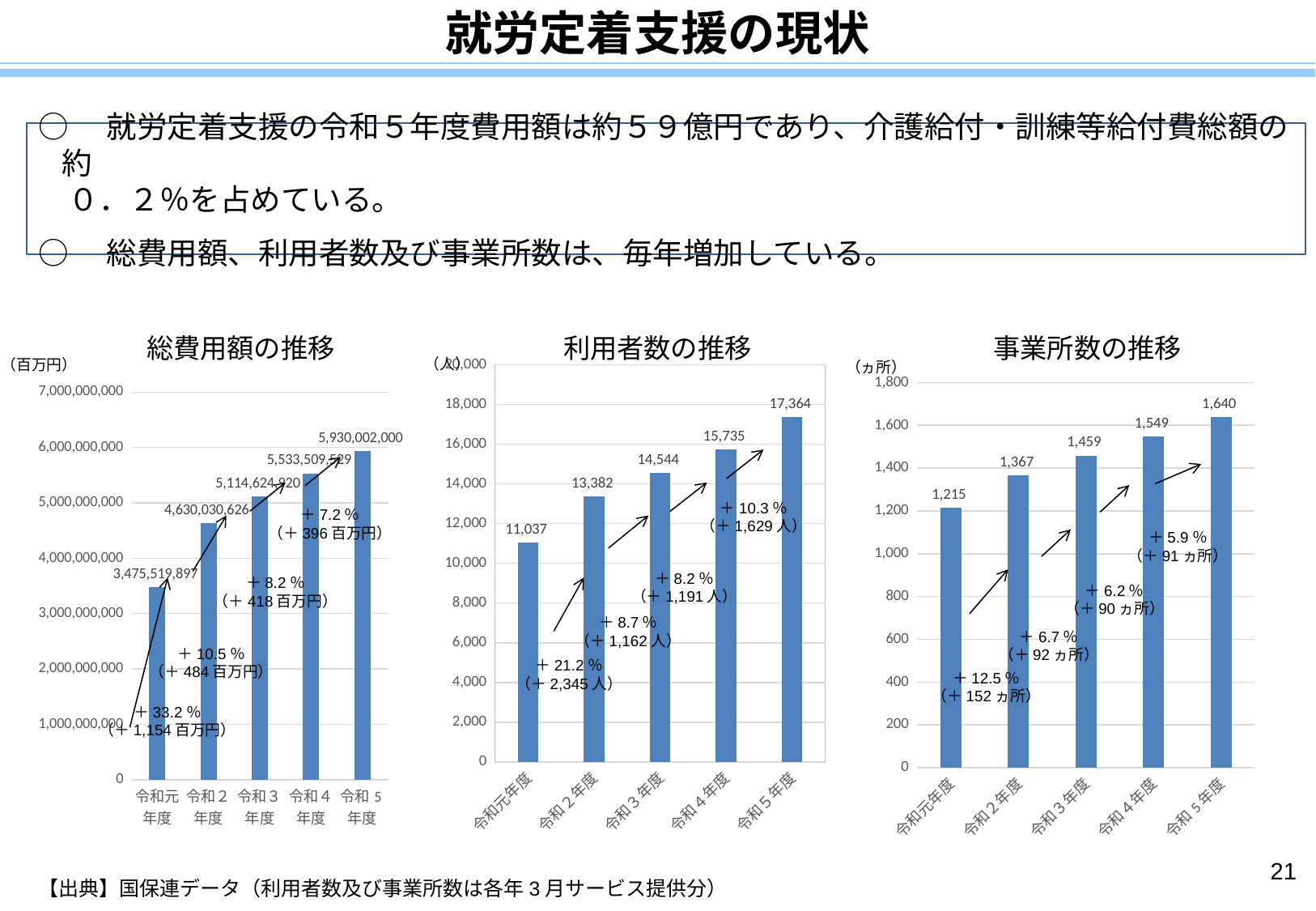

就労定着支援の現状
○　就労定着支援の令和５年度費用額は約５９億円であり、介護給付・訓練等給付費総額の約
　０．２％を占めている。

○　総費用額、利用者数及び事業所数は、毎年増加している。
事業所数の推移
利用者数の推移
総費用額の推移
（人）
（ヵ所）
（百万円）

### Chart

| Category |  |
|---|---|
| 令和元年度 | 11037.0 |
| 令和２年度 | 13382.0 |
| 令和３年度 | 14544.0 |
| 令和４年度 | 15735.0 |
| 令和５年度 | 17364.0 |

### Chart

| Category |  |
|---|---|
| 令和元年度 | 1215.0 |
| 令和２年度 | 1367.0 |
| 令和３年度 | 1459.0 |
| 令和４年度 | 1549.0 |
| 令和5年度 | 1640.0 |

### Chart

| Category |  |
|---|---|
| 令和元年度 | 3475519897.0 |
| 令和２年度 | 4630030626.0 |
| 令和３年度 | 5114624920.0 |
| 令和４年度 | 5533509529.0 |
| 令和5年度 | 5930002000.0 |
＋10.3％
（＋1,629人）
＋7.2％
（＋396百万円）
＋5.9％
（＋91ヵ所）
＋8.2％
（＋1,191人）
＋8.2％
（＋418百万円）
＋6.2％
（＋90ヵ所）
＋8.7％
（＋1,162人）
＋6.7％
（＋92ヵ所）
＋10.5％
（＋484百万円）
＋21.2％
（＋2,345人）
＋12.5％
（＋152ヵ所）
＋33.2％
（＋1,154百万円）
21
【出典】国保連データ（利用者数及び事業所数は各年3月サービス提供分）